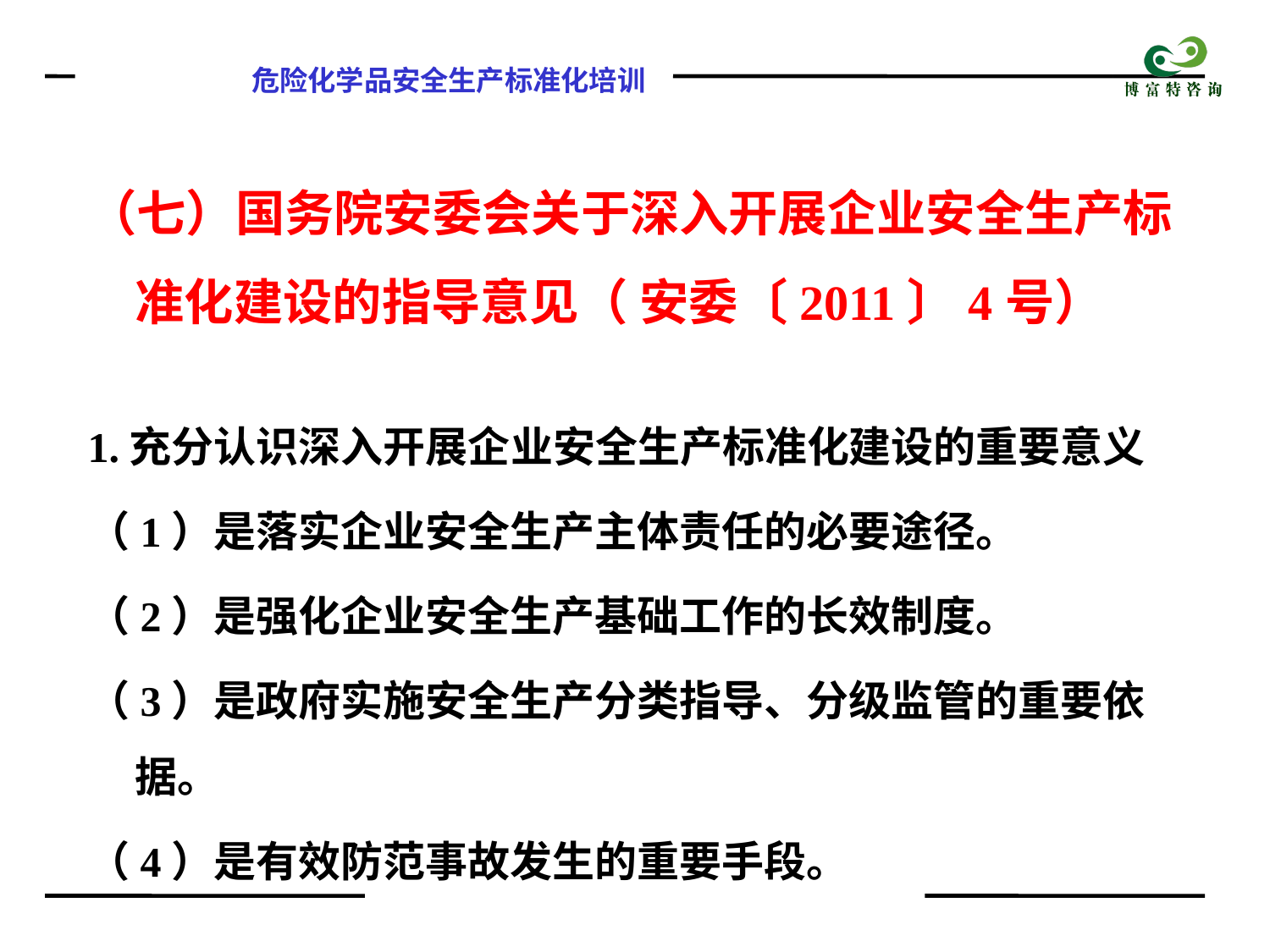

（七）国务院安委会关于深入开展企业安全生产标准化建设的指导意见（ 安委〔2011〕4号）

1.充分认识深入开展企业安全生产标准化建设的重要意义
（1）是落实企业安全生产主体责任的必要途径。
（2）是强化企业安全生产基础工作的长效制度。
（3）是政府实施安全生产分类指导、分级监管的重要依据。
（4）是有效防范事故发生的重要手段。